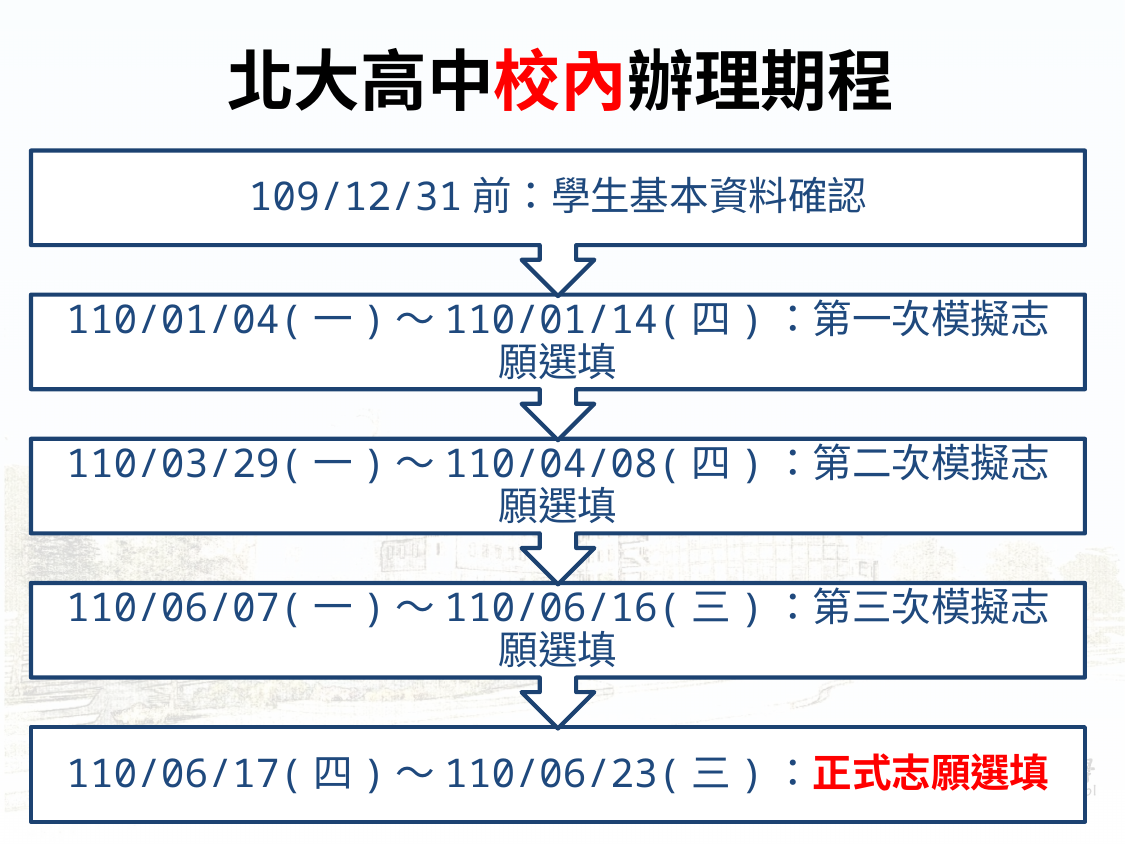

# 北大高中校內辦理期程
110/06/17(四)～110/06/23(三)：正式志願選填
110/06/07(一)～110/06/16(三)：第三次模擬志願選填
110/03/29(一)～110/04/08(四)：第二次模擬志願選填
110/01/04(一)～110/01/14(四)：第一次模擬志願選填
109/12/31前：學生基本資料確認